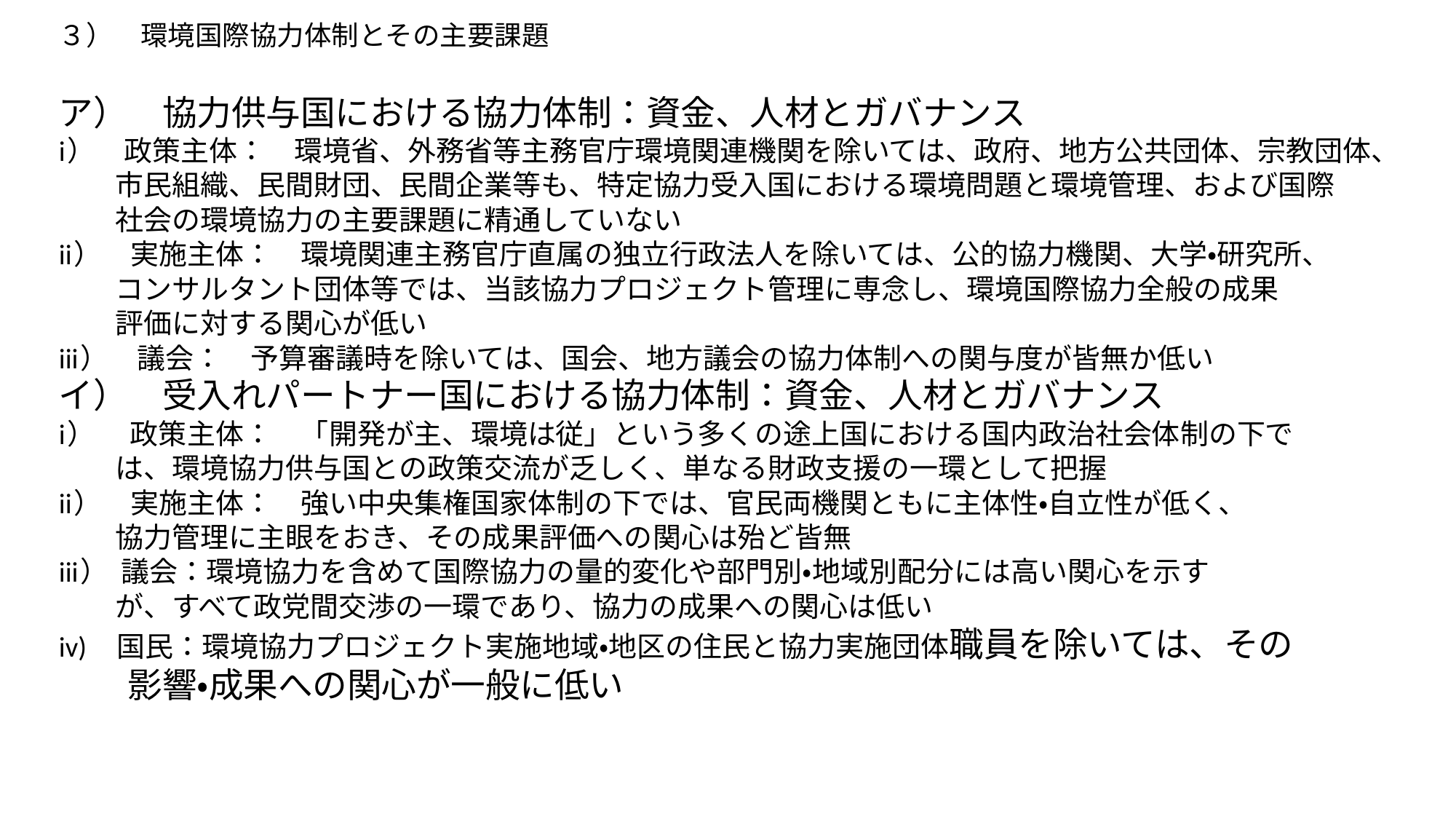

# ３）　環境国際協力体制とその主要課題
ア）　協力供与国における協力体制：資金、人材とガバナンス
i）　政策主体：　環境省、外務省等主務官庁環境関連機関を除いては、政府、地方公共団体、宗教団体、
　　市民組織、民間財団、民間企業等も、特定協力受入国における環境問題と環境管理、および国際
　　社会の環境協力の主要課題に精通していない
ii）　実施主体：　環境関連主務官庁直属の独立行政法人を除いては、公的協力機関、大学・研究所、
　　コンサルタント団体等では、当該協力プロジェクト管理に専念し、環境国際協力全般の成果
　　評価に対する関心が低い
iii）　議会：　予算審議時を除いては、国会、地方議会の協力体制への関与度が皆無か低い
イ）　受入れパートナー国における協力体制：資金、人材とガバナンス
i）　 政策主体：　「開発が主、環境は従」という多くの途上国における国内政治社会体制の下で
　　は、環境協力供与国との政策交流が乏しく、単なる財政支援の一環として把握
ii）　実施主体：　強い中央集権国家体制の下では、官民両機関ともに主体性・自立性が低く、
　　協力管理に主眼をおき、その成果評価への関心は殆ど皆無
iii）  議会：環境協力を含めて国際協力の量的変化や部門別・地域別配分には高い関心を示す
　　が、すべて政党間交渉の一環であり、協力の成果への関心は低い
iv)　国民：環境協力プロジェクト実施地域・地区の住民と協力実施団体職員を除いては、その
　　影響・成果への関心が一般に低い